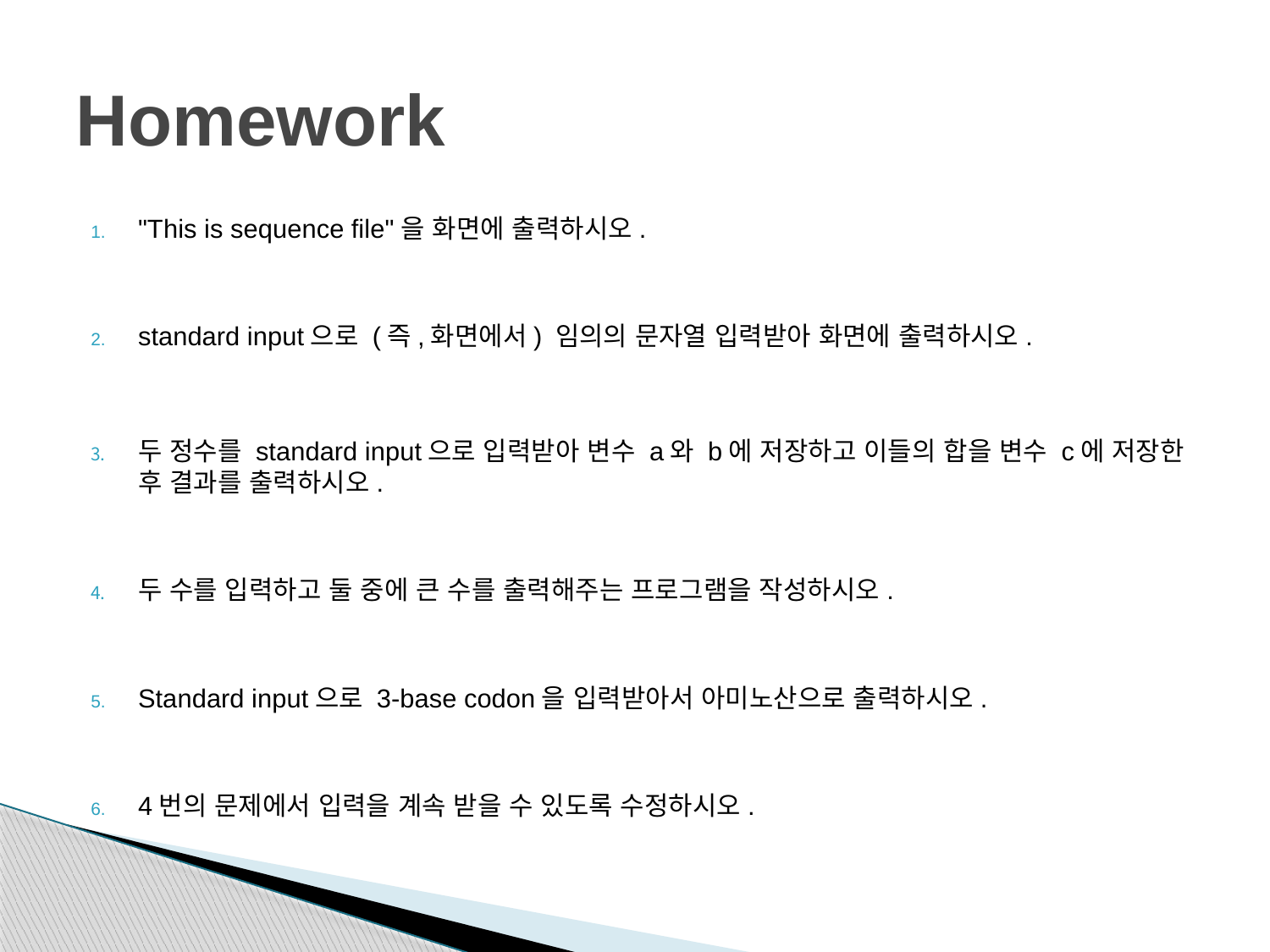

# Homework
"This is sequence file"을 화면에 출력하시오.

standard input으로 (즉,화면에서) 임의의 문자열 입력받아 화면에 출력하시오.

두 정수를 standard input으로 입력받아 변수 a와 b에 저장하고 이들의 합을 변수 c에 저장한 후 결과를 출력하시오.

두 수를 입력하고 둘 중에 큰 수를 출력해주는 프로그램을 작성하시오.

Standard input으로 3-base codon을 입력받아서 아미노산으로 출력하시오.

4번의 문제에서 입력을 계속 받을 수 있도록 수정하시오.